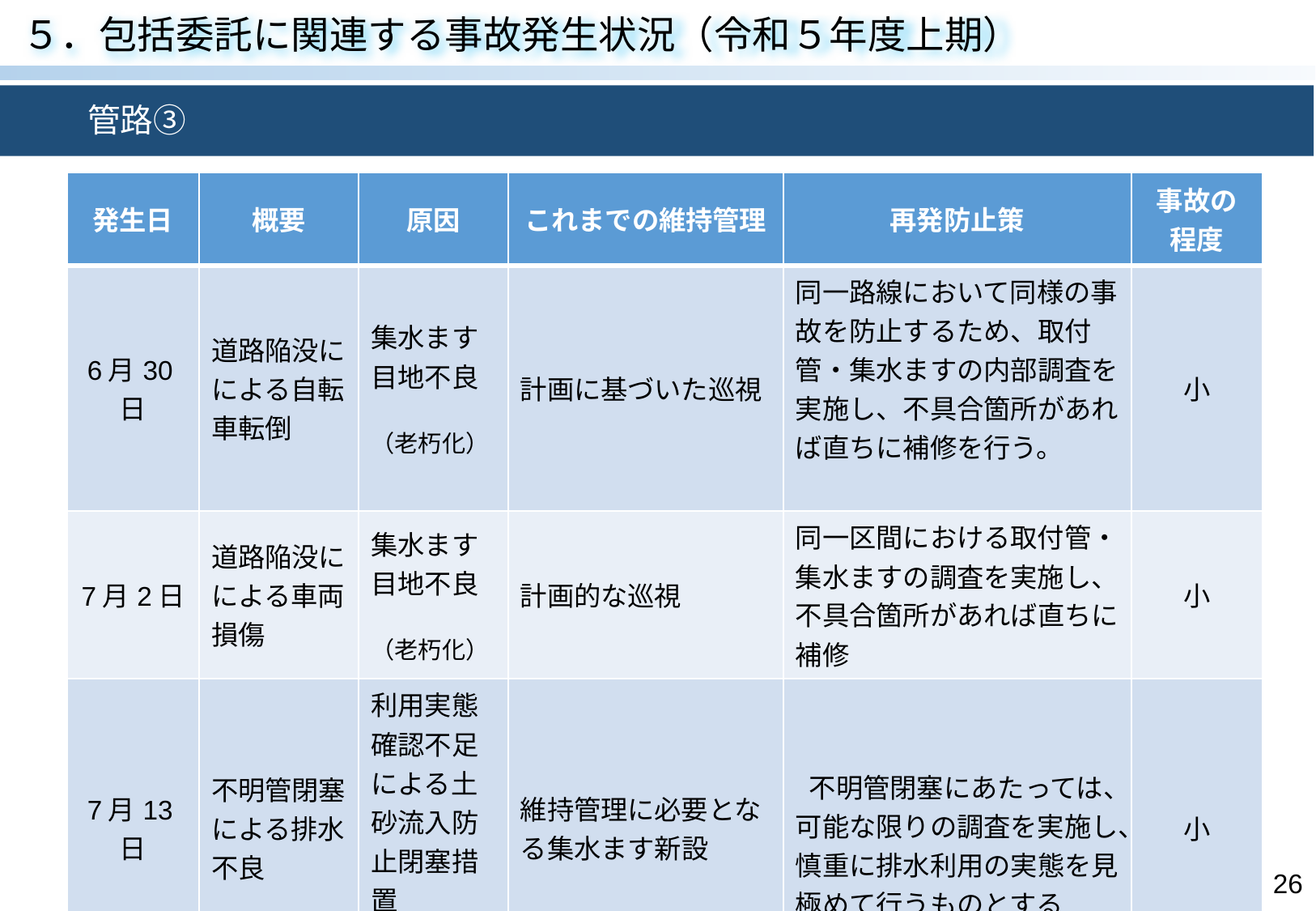

５．包括委託に関連する事故発生状況（令和５年度上期）
　　管路③
| 発生日 | 概要 | 原因 | これまでの維持管理 | 再発防止策 | 事故の程度 |
| --- | --- | --- | --- | --- | --- |
| 6月30日 | 道路陥没にによる自転車転倒 | 集水ます目地不良 （老朽化） | 計画に基づいた巡視 | 同一路線において同様の事故を防止するため、取付管・集水ますの内部調査を実施し、不具合箇所があれば直ちに補修を行う。 | 小 |
| 7月2日 | 道路陥没にによる車両損傷 | 集水ます目地不良 （老朽化） | 計画的な巡視 | 同一区間における取付管・集水ますの調査を実施し、不具合箇所があれば直ちに補修 | 小 |
| 7月13日 | 不明管閉塞による排水不良 | 利用実態確認不足による土砂流入防止閉塞措置 （確認不足） | 維持管理に必要となる集水ます新設 | 不明管閉塞にあたっては、可能な限りの調査を実施し、慎重に排水利用の実態を見極めて行うものとする | 小 |
26